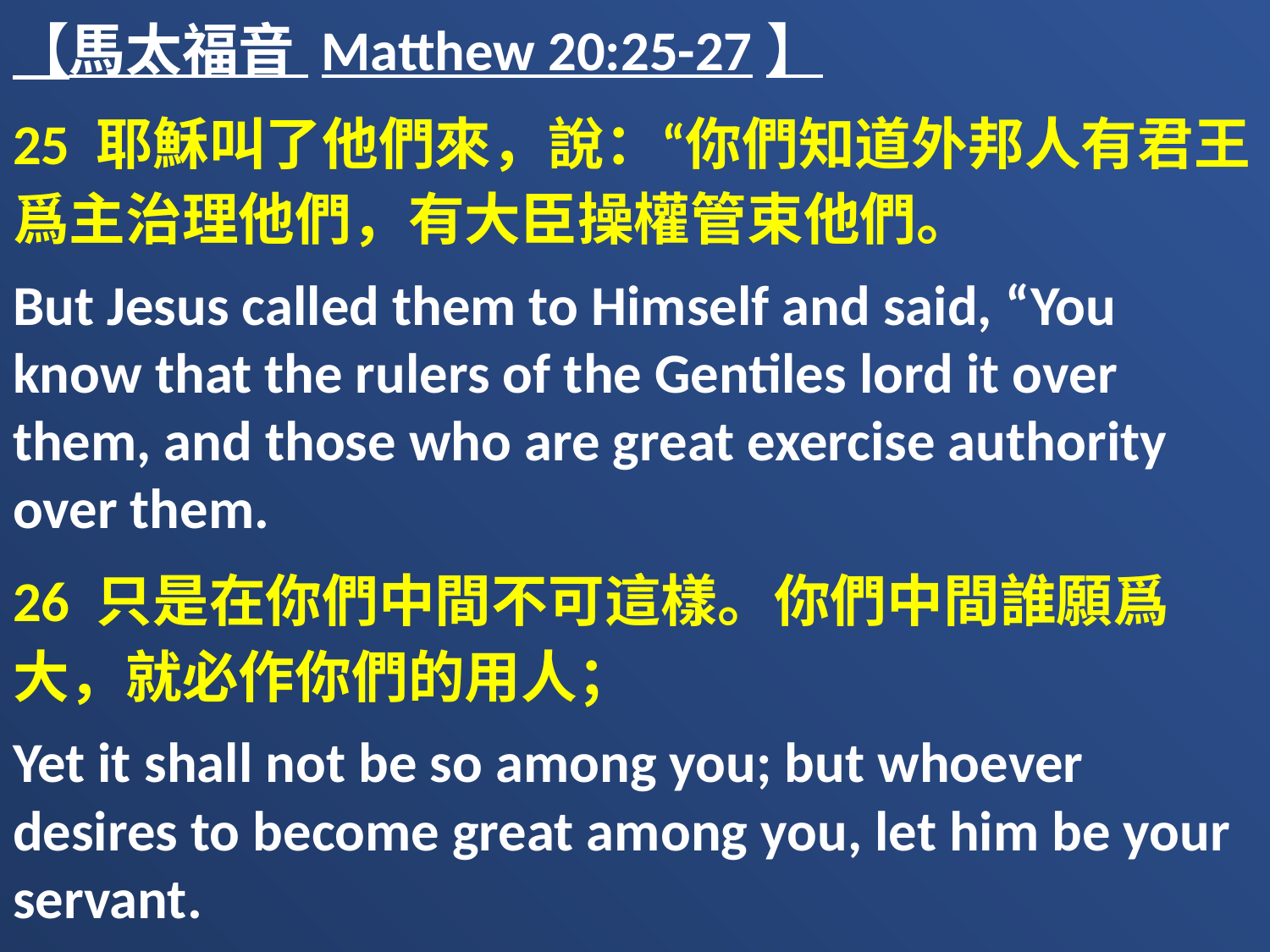

【馬太福音 Matthew 20:25-27】
25 耶穌叫了他們來，說：“你們知道外邦人有君王爲主治理他們，有大臣操權管束他們。
But Jesus called them to Himself and said, “You know that the rulers of the Gentiles lord it over them, and those who are great exercise authority over them.
26 只是在你們中間不可這樣。你們中間誰願爲大，就必作你們的用人；
Yet it shall not be so among you; but whoever desires to become great among you, let him be your servant.